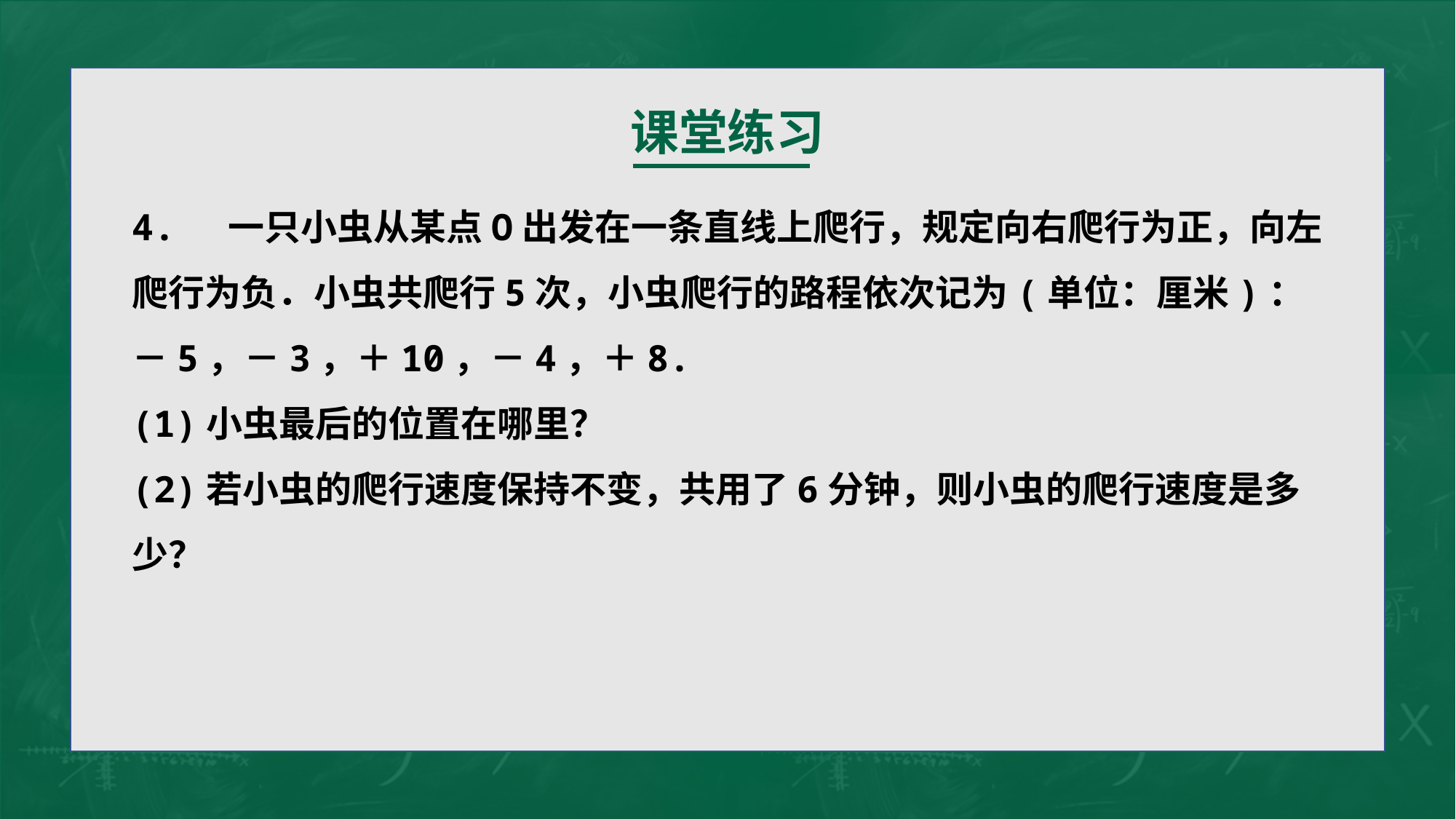

课堂练习
4.  一只小虫从某点O出发在一条直线上爬行，规定向右爬行为正，向左爬行为负．小虫共爬行5次，小虫爬行的路程依次记为(单位：厘米)：－5，－3，＋10，－4，＋8.
(1)小虫最后的位置在哪里？
(2)若小虫的爬行速度保持不变，共用了6分钟，则小虫的爬行速度是多少？